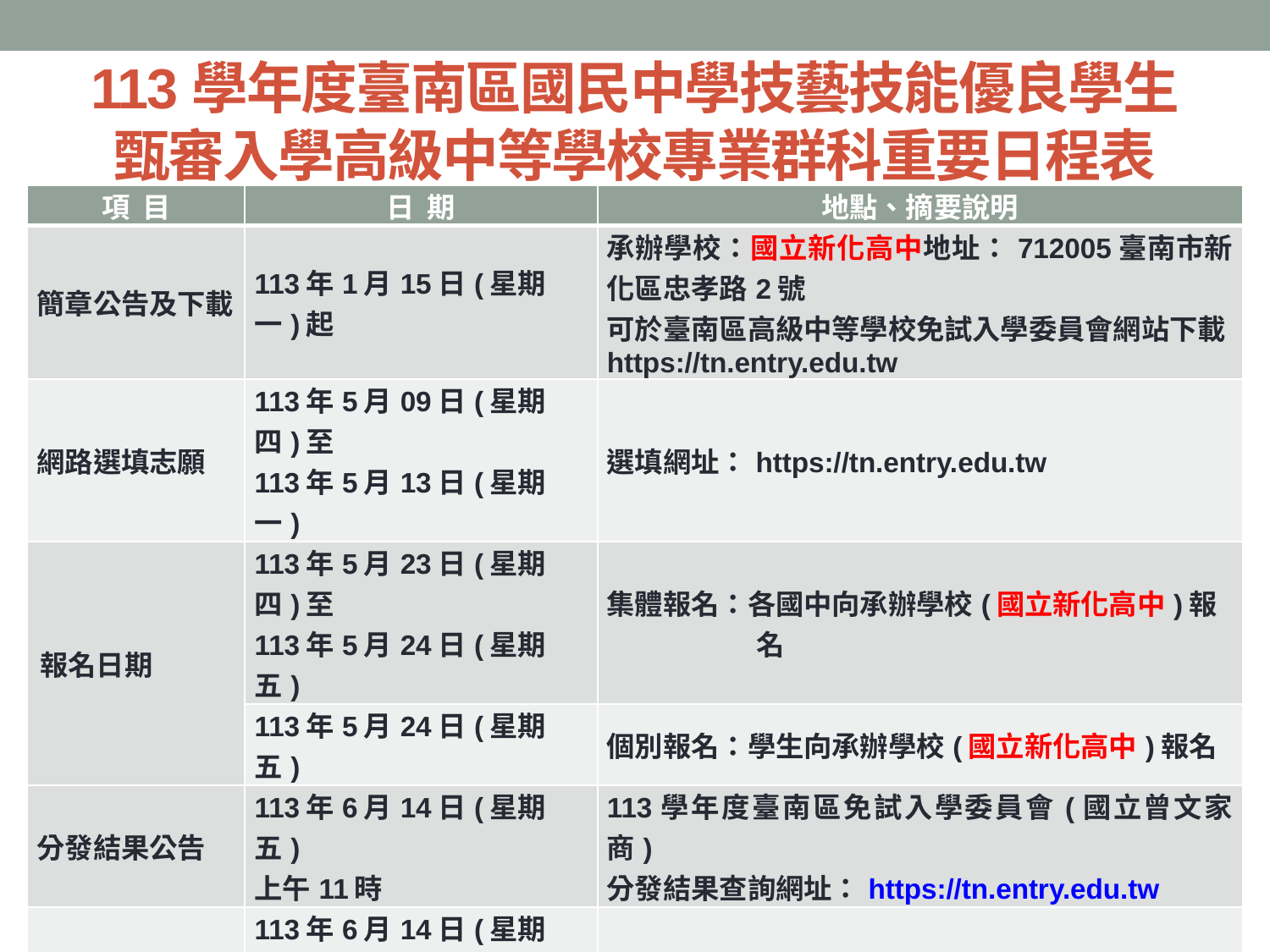

# 113學年度臺南區國民中學技藝技能優良學生 甄審入學高級中等學校專業群科重要日程表
| 項 目 | 日 期 | 地點、摘要說明 |
| --- | --- | --- |
| 簡章公告及下載 | 113年1月15日(星期一)起 | 承辦學校：國立新化高中地址：712005臺南市新化區忠孝路2號 可於臺南區高級中等學校免試入學委員會網站下載https://tn.entry.edu.tw |
| 網路選填志願 | 113年5月09日(星期四)至 113年5月13日(星期一) | 選填網址：https://tn.entry.edu.tw |
| 報名日期 | 113年5月23日(星期四)至 113年5月24日(星期五) | 集體報名：各國中向承辦學校(國立新化高中)報名 |
|  | 113年5月24日(星期五) | 個別報名：學生向承辦學校(國立新化高中)報名 |
| 分發結果公告 | 113年6月14日(星期五) 上午11時 | 113學年度臺南區免試入學委員會(國立曾文家商) 分發結果查詢網址：https://tn.entry.edu.tw |
| 分發結果複查 | 113年6月14日(星期五) 下午3時前 | 國立新化高中 |
| 報到日期 | 113年6月17日(星期一) | 各錄取學校 |
| 已報到學生聲明放棄錄取資格 | 113年6月18日(星期二) 中午12時前 | 各錄取學校 |
| 申訴期限 | 113年6月18日(星期二) 下午2時前 | 113學年度臺南區免試入學委員會(國立曾文家商) |